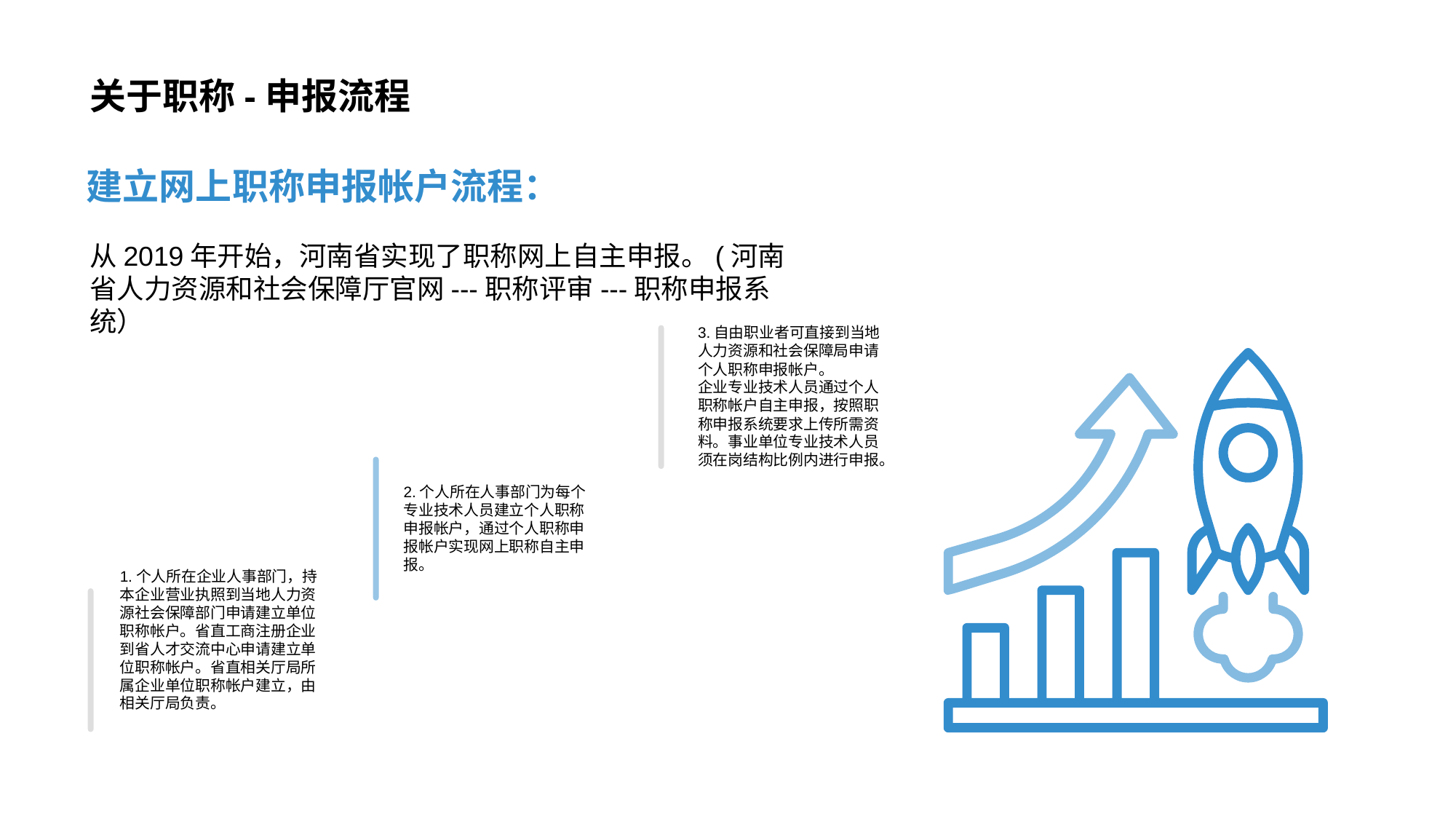

# 关于职称-申报流程
建立网上职称申报帐户流程：
3.自由职业者可直接到当地人力资源和社会保障局申请个人职称申报帐户。
企业专业技术人员通过个人职称帐户自主申报，按照职称申报系统要求上传所需资料。事业单位专业技术人员须在岗结构比例内进行申报。

2.个人所在人事部门为每个专业技术人员建立个人职称申报帐户，通过个人职称申报帐户实现网上职称自主申报。
1.个人所在企业人事部门，持本企业营业执照到当地人力资源社会保障部门申请建立单位职称帐户。省直工商注册企业到省人才交流中心申请建立单位职称帐户。省直相关厅局所属企业单位职称帐户建立，由相关厅局负责。

从2019年开始，河南省实现了职称网上自主申报。(河南省人力资源和社会保障厅官网---职称评审---职称申报系统）